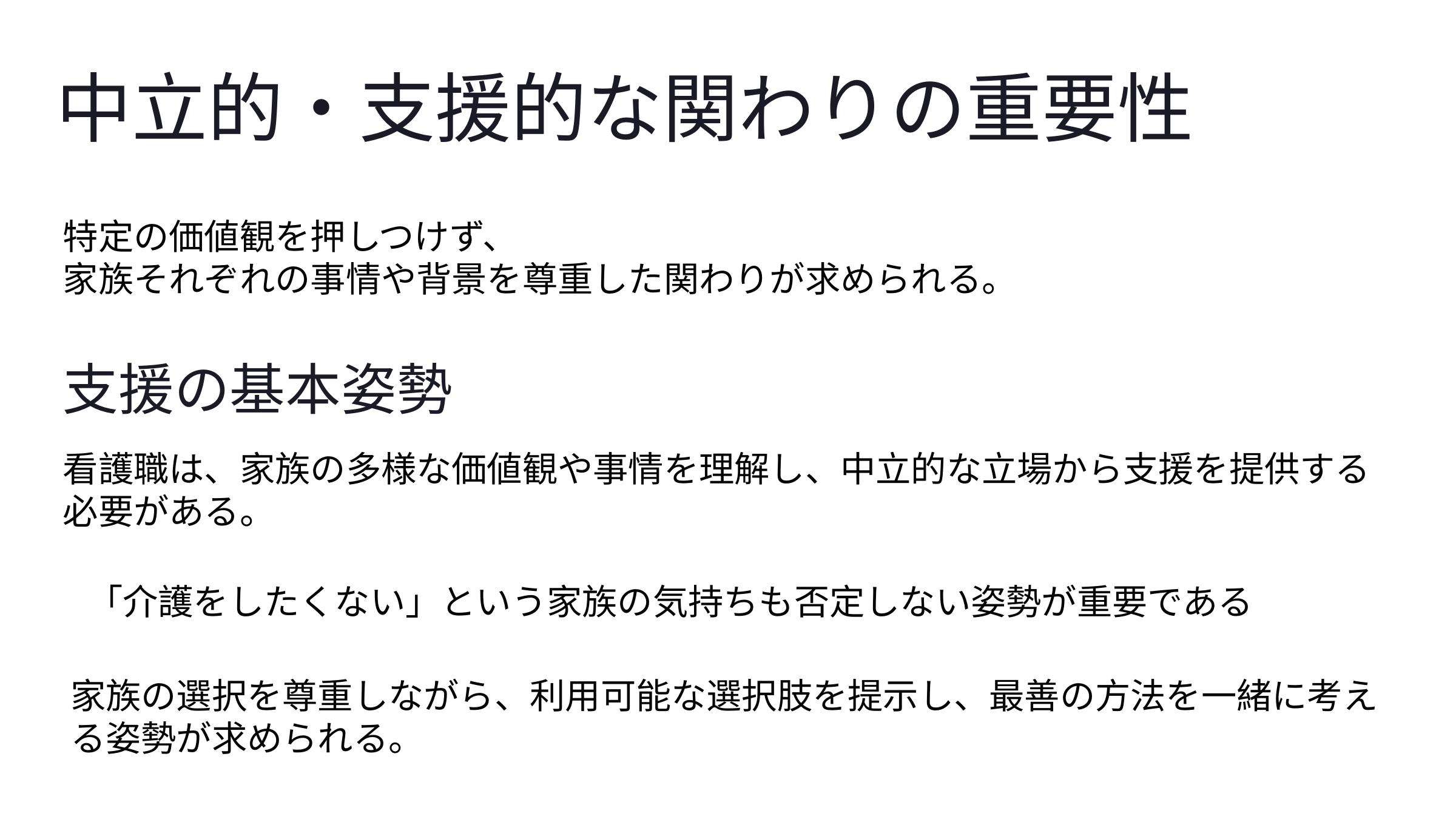

中立的・支援的な関わりの重要性
特定の価値観を押しつけず、
家族それぞれの事情や背景を尊重した関わりが求められる。
支援の基本姿勢
看護職は、家族の多様な価値観や事情を理解し、中立的な立場から支援を提供する必要がある。
「介護をしたくない」という家族の気持ちも否定しない姿勢が重要である
家族の選択を尊重しながら、利用可能な選択肢を提示し、最善の方法を一緒に考える姿勢が求められる。